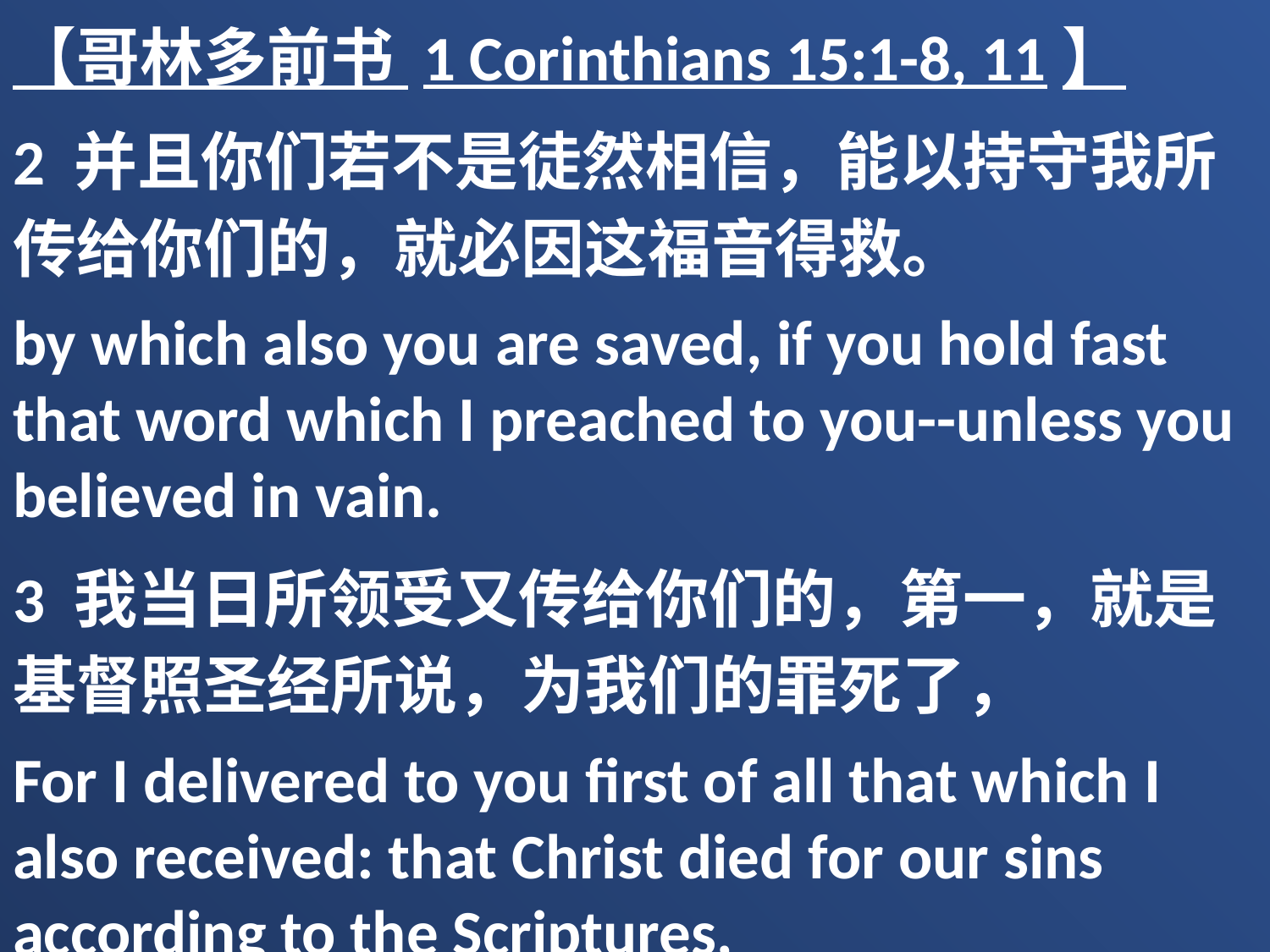

【哥林多前书 1 Corinthians 15:1-8, 11】
2 并且你们若不是徒然相信，能以持守我所传给你们的，就必因这福音得救。
by which also you are saved, if you hold fast that word which I preached to you--unless you believed in vain.
3 我当日所领受又传给你们的，第一，就是基督照圣经所说，为我们的罪死了，
For I delivered to you first of all that which I also received: that Christ died for our sins according to the Scriptures,